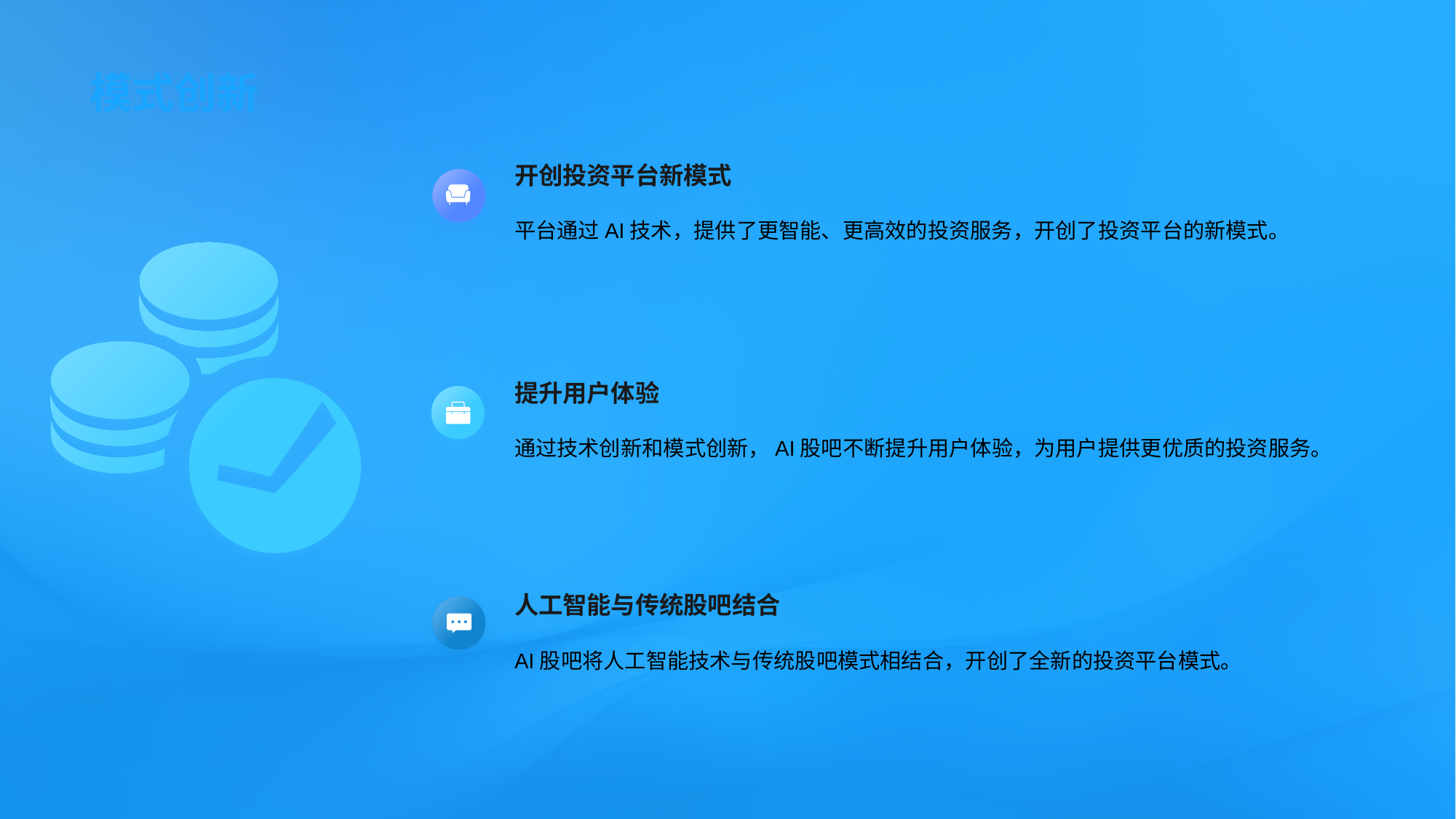

# 模式创新
开创投资平台新模式

平台通过AI技术，提供了更智能、更高效的投资服务，开创了投资平台的新模式。

提升用户体验

通过技术创新和模式创新，AI股吧不断提升用户体验，为用户提供更优质的投资服务。
人工智能与传统股吧结合

AI股吧将人工智能技术与传统股吧模式相结合，开创了全新的投资平台模式。